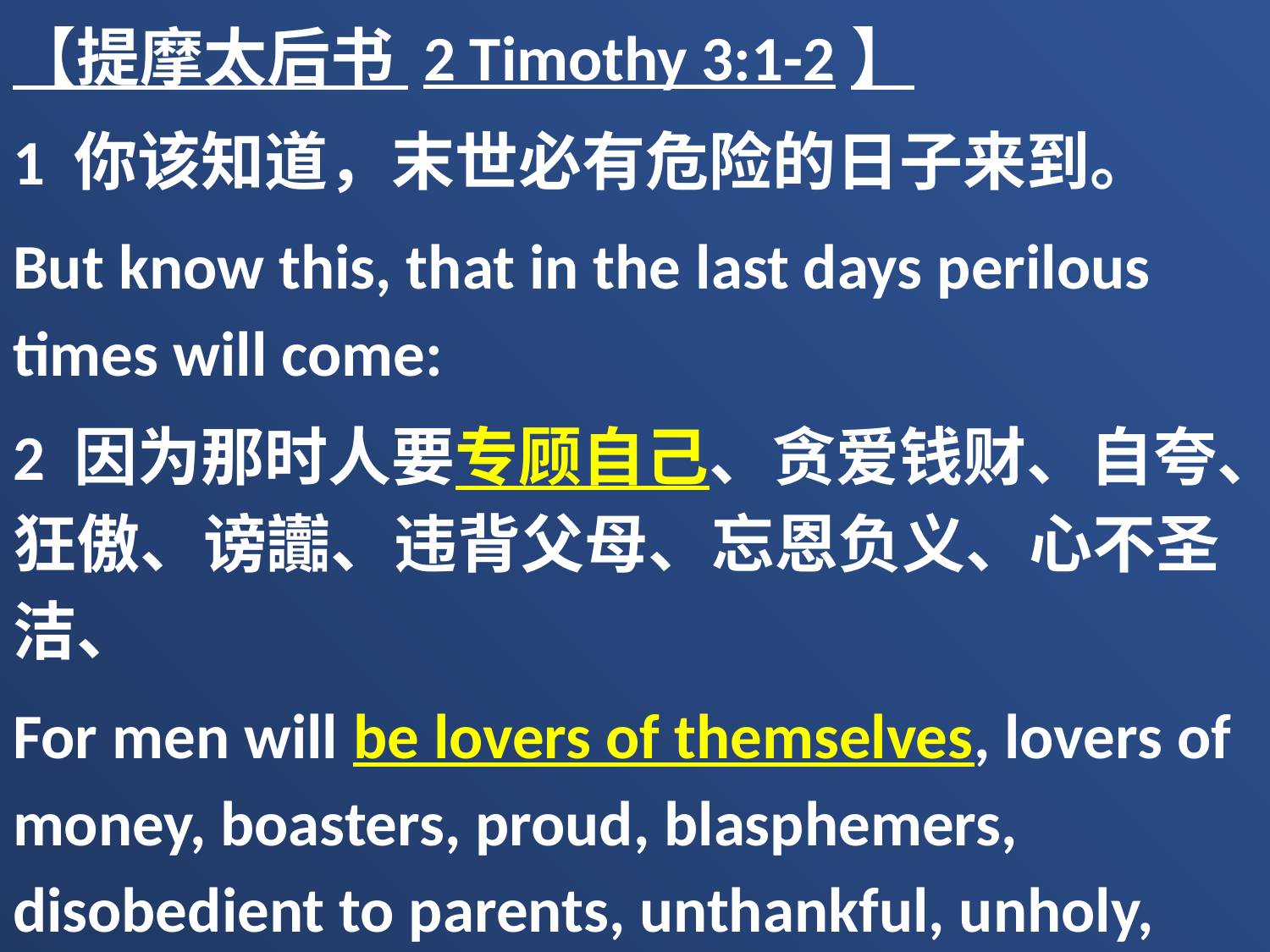

【提摩太后书 2 Timothy 3:1-2】
1 你该知道，末世必有危险的日子来到。
But know this, that in the last days perilous times will come:
2 因为那时人要专顾自己、贪爱钱财、自夸、狂傲、谤讟、违背父母、忘恩负义、心不圣洁、
For men will be lovers of themselves, lovers of money, boasters, proud, blasphemers, disobedient to parents, unthankful, unholy,